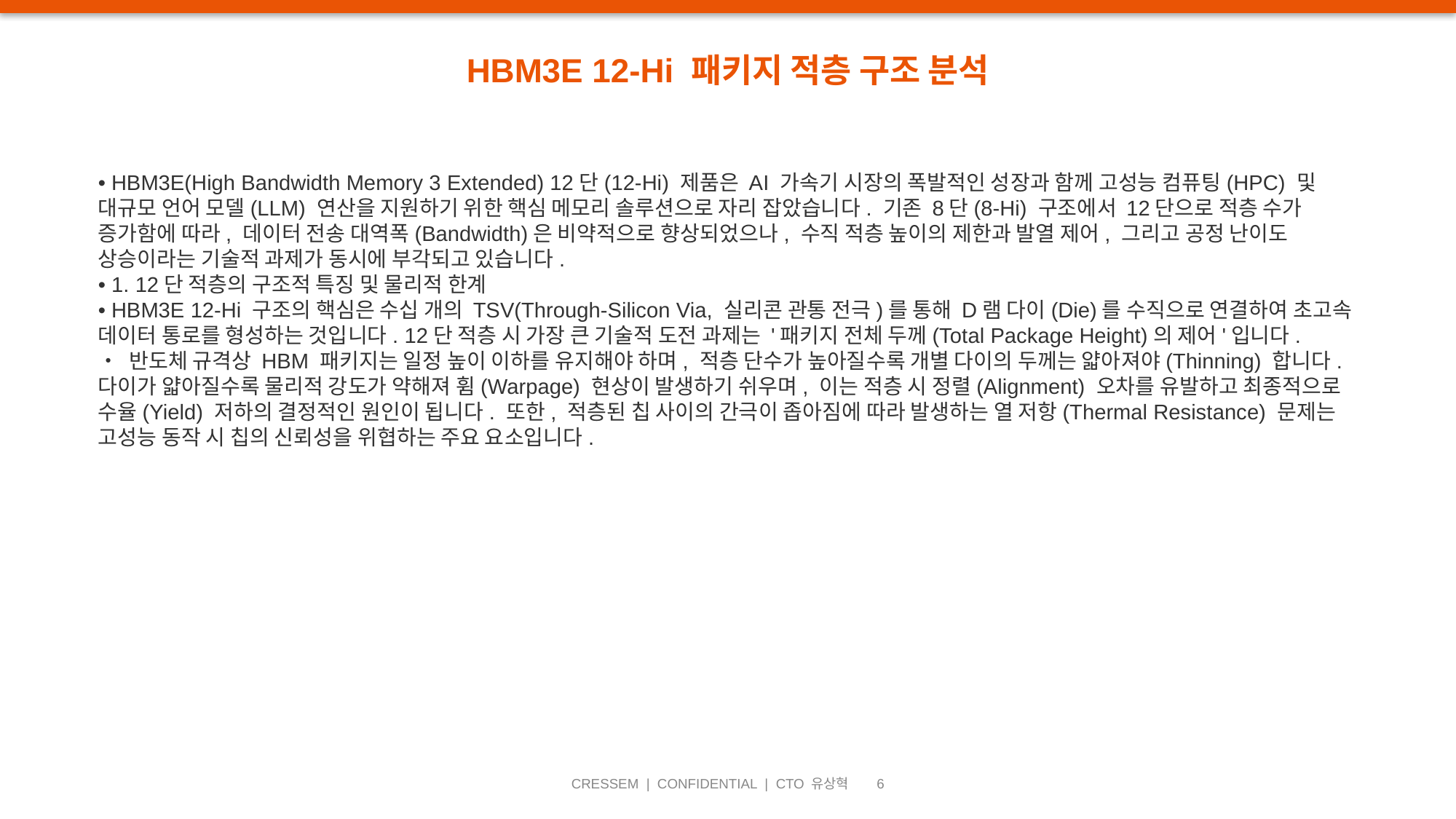

HBM3E 12-Hi 패키지 적층 구조 분석
• HBM3E(High Bandwidth Memory 3 Extended) 12단(12-Hi) 제품은 AI 가속기 시장의 폭발적인 성장과 함께 고성능 컴퓨팅(HPC) 및 대규모 언어 모델(LLM) 연산을 지원하기 위한 핵심 메모리 솔루션으로 자리 잡았습니다. 기존 8단(8-Hi) 구조에서 12단으로 적층 수가 증가함에 따라, 데이터 전송 대역폭(Bandwidth)은 비약적으로 향상되었으나, 수직 적층 높이의 제한과 발열 제어, 그리고 공정 난이도 상승이라는 기술적 과제가 동시에 부각되고 있습니다.
• 1. 12단 적층의 구조적 특징 및 물리적 한계
• HBM3E 12-Hi 구조의 핵심은 수십 개의 TSV(Through-Silicon Via, 실리콘 관통 전극)를 통해 D램 다이(Die)를 수직으로 연결하여 초고속 데이터 통로를 형성하는 것입니다. 12단 적층 시 가장 큰 기술적 도전 과제는 '패키지 전체 두께(Total Package Height)의 제어'입니다.
• 반도체 규격상 HBM 패키지는 일정 높이 이하를 유지해야 하며, 적층 단수가 높아질수록 개별 다이의 두께는 얇아져야(Thinning) 합니다. 다이가 얇아질수록 물리적 강도가 약해져 휨(Warpage) 현상이 발생하기 쉬우며, 이는 적층 시 정렬(Alignment) 오차를 유발하고 최종적으로 수율(Yield) 저하의 결정적인 원인이 됩니다. 또한, 적층된 칩 사이의 간극이 좁아짐에 따라 발생하는 열 저항(Thermal Resistance) 문제는 고성능 동작 시 칩의 신뢰성을 위협하는 주요 요소입니다.
CRESSEM  |  CONFIDENTIAL  |  CTO 유상혁        6